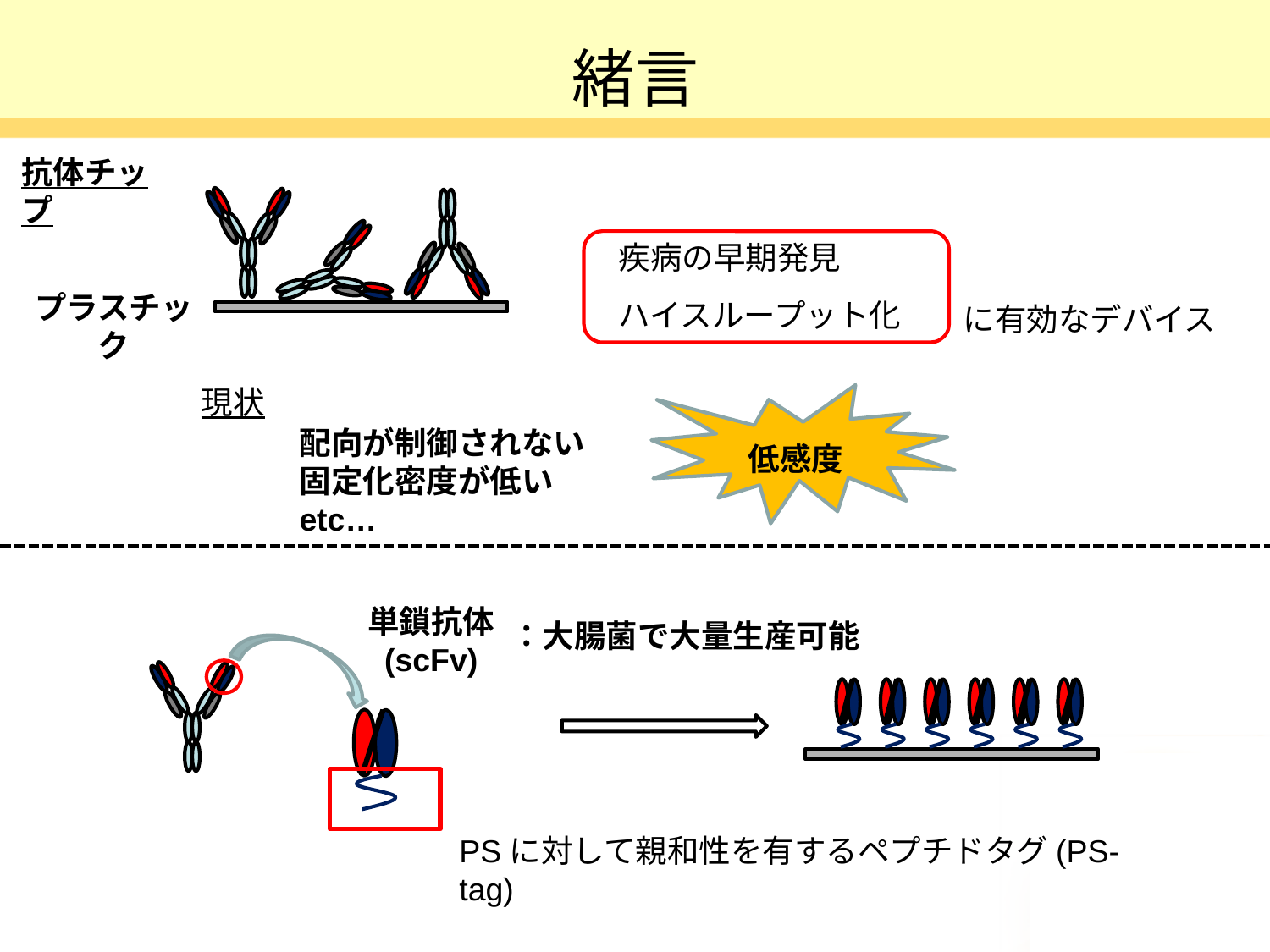

# 緒言
抗体チップ

疾病の早期発見
ハイスループット化
プラスチック
に有効なデバイス

現状

低感度
配向が制御されない
固定化密度が低い etc…
単鎖抗体
(scFv)
：大腸菌で大量生産可能

PSに対して親和性を有するペプチドタグ(PS-tag)